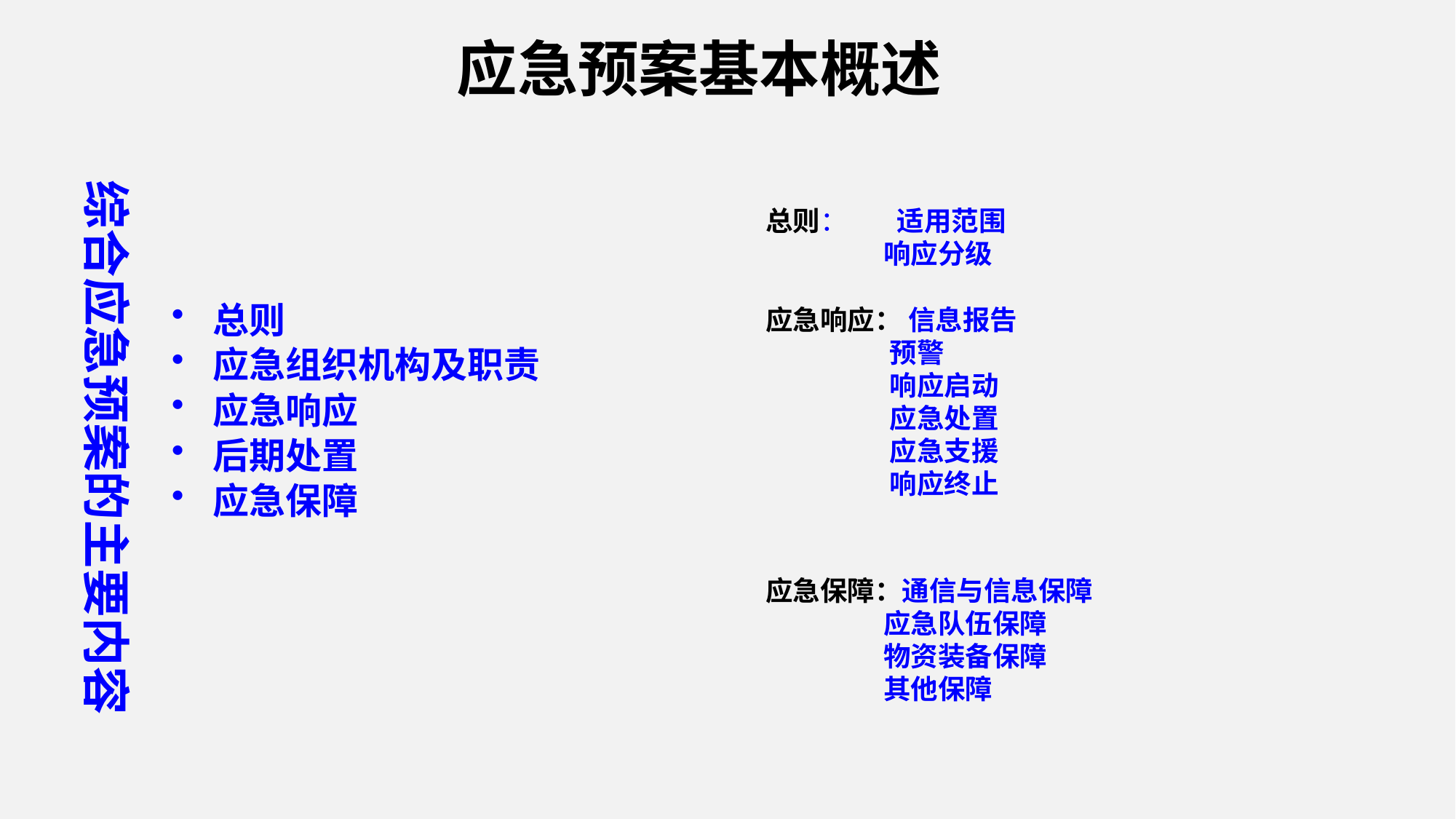

应急预案基本概述
综合应急预案的主要内容
总则：        适用范围
                  响应分级
总则
应急组织机构及职责
应急响应
后期处置
应急保障
应急响应： 信息报告
                   预警
                   响应启动
                   应急处置
                   应急支援
                   响应终止
应急保障：通信与信息保障
                  应急队伍保障
                  物资装备保障
                  其他保障